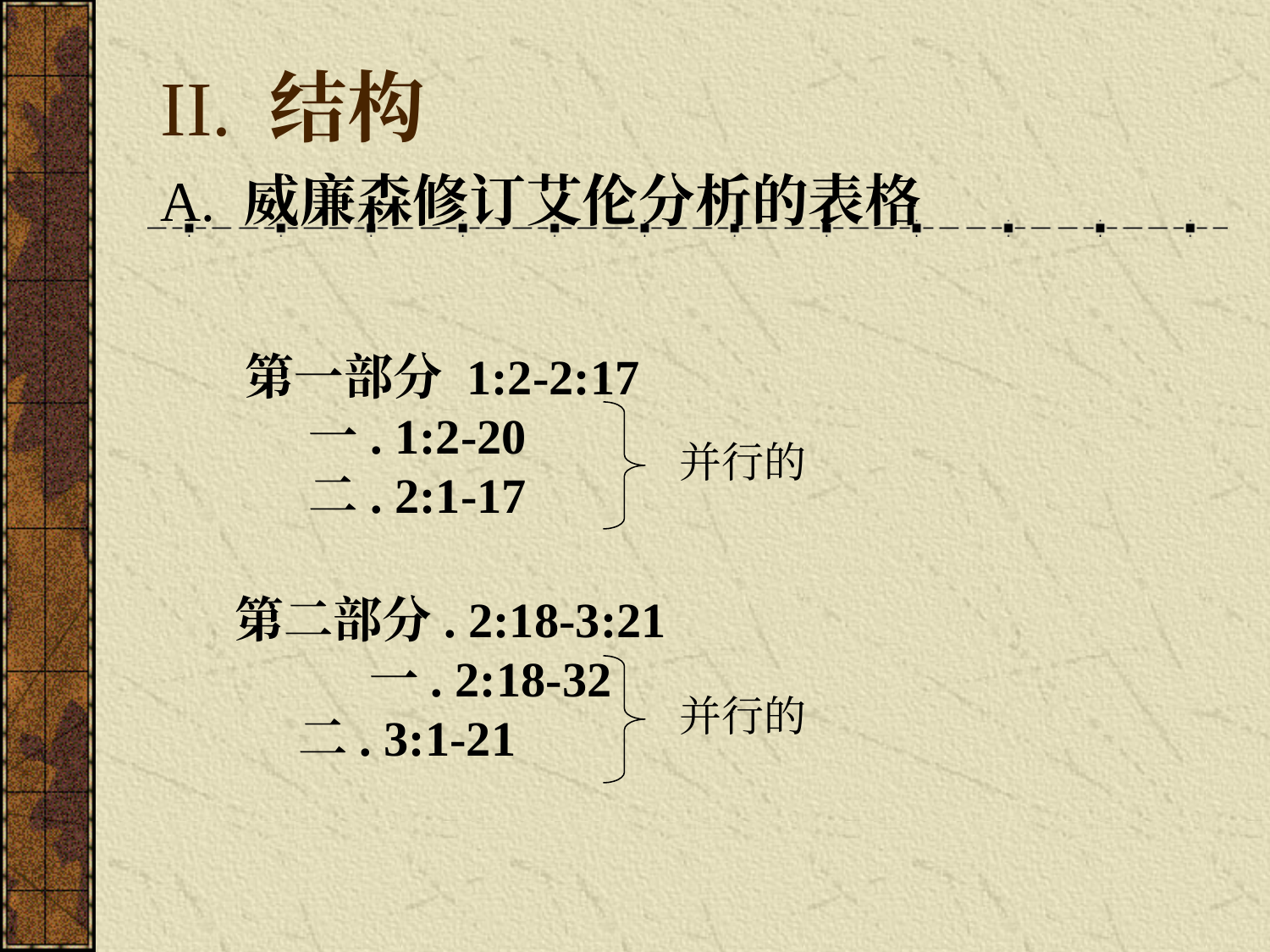

II. 结构
A. 威廉森修订艾伦分析的表格

第一部分 1:2-2:17
	一. 1:2-20
	二. 2:1-17

并行的
第二部分. 2:18-3:21
          一. 2:18-32
	二. 3:1-21

并行的